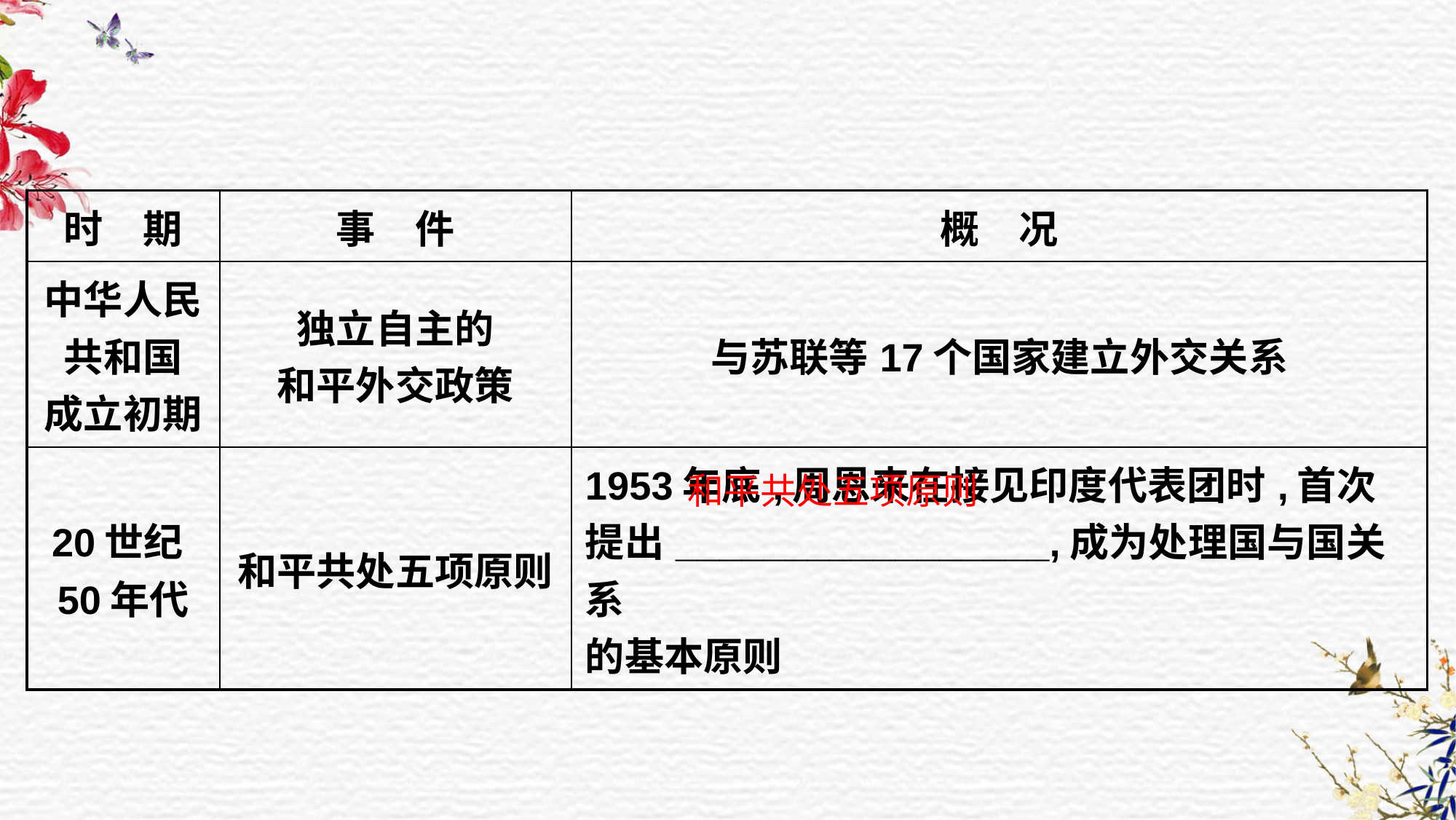

| 时　期 | 事　件 | 概　况 |
| --- | --- | --- |
| 中华人民共和国 成立初期 | 独立自主的 和平外交政策 | 与苏联等17个国家建立外交关系 |
| 20世纪50年代 | 和平共处五项原则 | 1953年底,周恩来在接见印度代表团时,首次 提出\_\_\_\_\_\_\_\_\_\_\_\_\_\_\_\_\_,成为处理国与国关系 的基本原则 |
和平共处五项原则